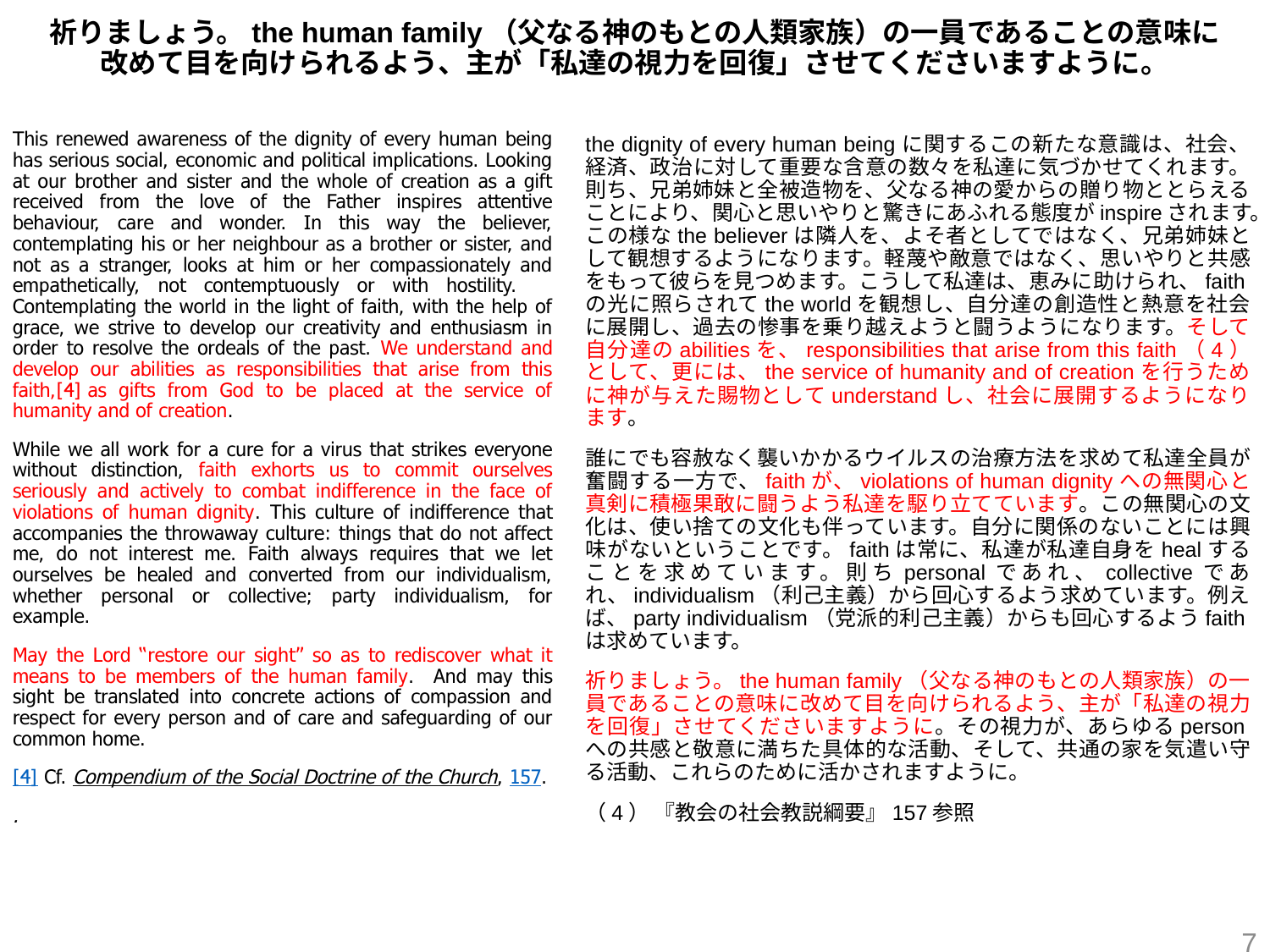

# 祈りましょう。the human family（父なる神のもとの人類家族）の一員であることの意味に 改めて目を向けられるよう、主が「私達の視力を回復」させてくださいますように。
This renewed awareness of the dignity of every human being has serious social, economic and political implications. Looking at our brother and sister and the whole of creation as a gift received from the love of the Father inspires attentive behaviour, care and wonder. In this way the believer, contemplating his or her neighbour as a brother or sister, and not as a stranger, looks at him or her compassionately and empathetically, not contemptuously or with hostility.   Contemplating the world in the light of faith, with the help of grace, we strive to develop our creativity and enthusiasm in order to resolve the ordeals of the past. We understand and develop our abilities as responsibilities that arise from this faith,[4] as gifts from God to be placed at the service of humanity and of creation.
While we all work for a cure for a virus that strikes everyone without distinction, faith exhorts us to commit ourselves seriously and actively to combat indifference in the face of violations of human dignity. This culture of indifference that accompanies the throwaway culture: things that do not affect me, do not interest me. Faith always requires that we let ourselves be healed and converted from our individualism, whether personal or collective; party individualism, for example.
May the Lord “restore our sight” so as to rediscover what it means to be members of the human family.  And may this sight be translated into concrete actions of compassion and respect for every person and of care and safeguarding of our common home.
[4] Cf. Compendium of the Social Doctrine of the Church, 157.
.

the dignity of every human beingに関するこの新たな意識は、社会、経済、政治に対して重要な含意の数々を私達に気づかせてくれます。則ち、兄弟姉妹と全被造物を、父なる神の愛からの贈り物ととらえることにより、関心と思いやりと驚きにあふれる態度がinspireされます。この様なthe believerは隣人を、よそ者としてではなく、兄弟姉妹として観想するようになります。軽蔑や敵意ではなく、思いやりと共感をもって彼らを見つめます。こうして私達は、恵みに助けられ、faithの光に照らされてthe worldを観想し、自分達の創造性と熱意を社会に展開し、過去の惨事を乗り越えようと闘うようになります。そして自分達のabilitiesを、responsibilities that arise from this faith（4）として、更には、the service of humanity and of creationを行うために神が与えた賜物としてunderstandし、社会に展開するようになります。
誰にでも容赦なく襲いかかるウイルスの治療方法を求めて私達全員が奮闘する一方で、faithが、violations of human dignityへの無関心と真剣に積極果敢に闘うよう私達を駆り立てています。この無関心の文化は、使い捨ての文化も伴っています。自分に関係のないことには興味がないということです。faithは常に、私達が私達自身をhealすることを求めています。則ちpersonalであれ、collectiveであれ、individualism（利己主義）から回心するよう求めています。例えば、party individualism（党派的利己主義）からも回心するようfaithは求めています。
祈りましょう。the human family（父なる神のもとの人類家族）の一員であることの意味に改めて目を向けられるよう、主が「私達の視力を回復」させてくださいますように。その視力が、あらゆるpersonへの共感と敬意に満ちた具体的な活動、そして、共通の家を気遣い守る活動、これらのために活かされますように。
（4） 『教会の社会教説綱要』157参照

7